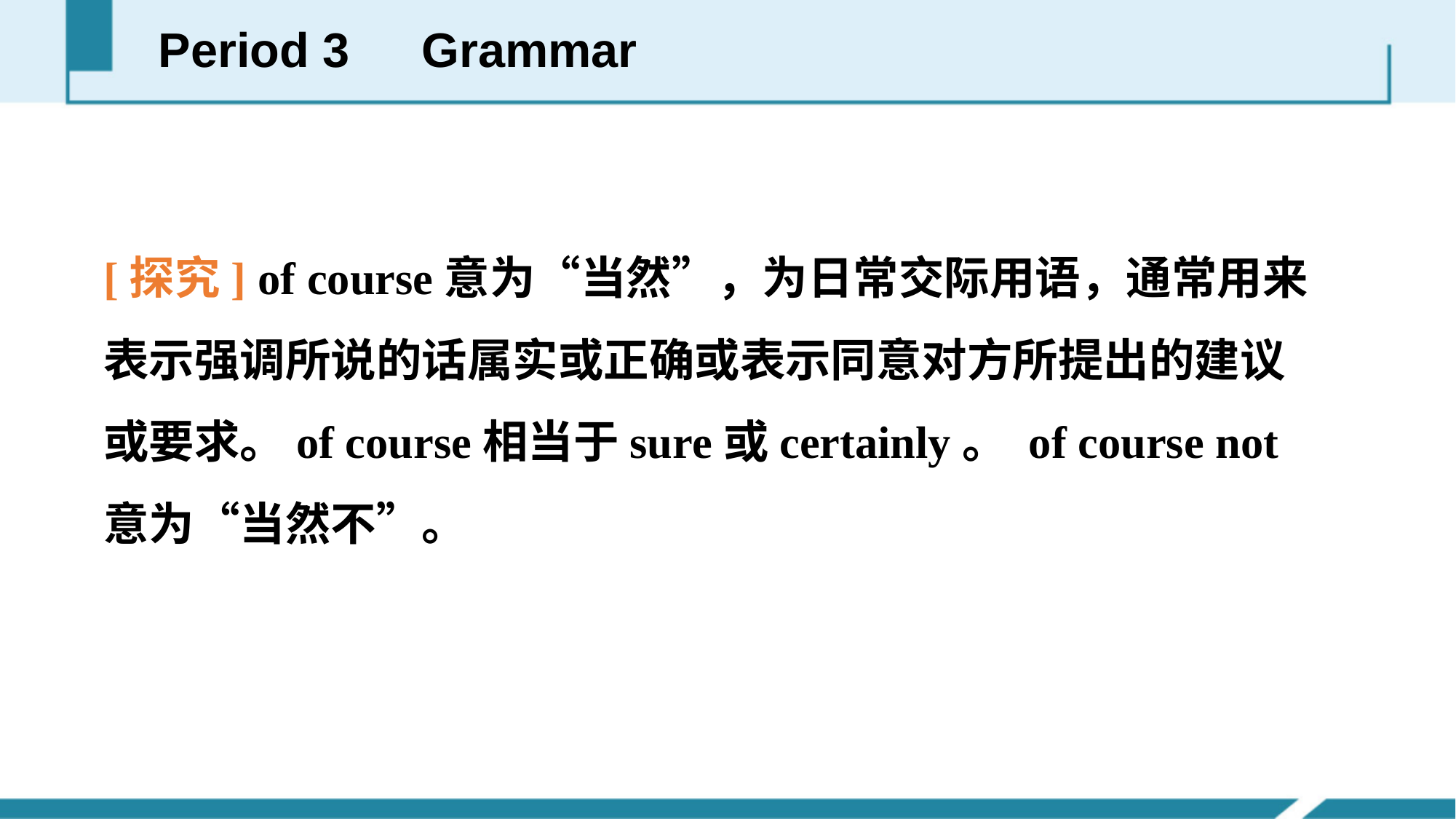

Period 3　Grammar
[探究] of course意为“当然”，为日常交际用语，通常用来表示强调所说的话属实或正确或表示同意对方所提出的建议或要求。of course相当于sure或certainly。 of course not意为“当然不”。